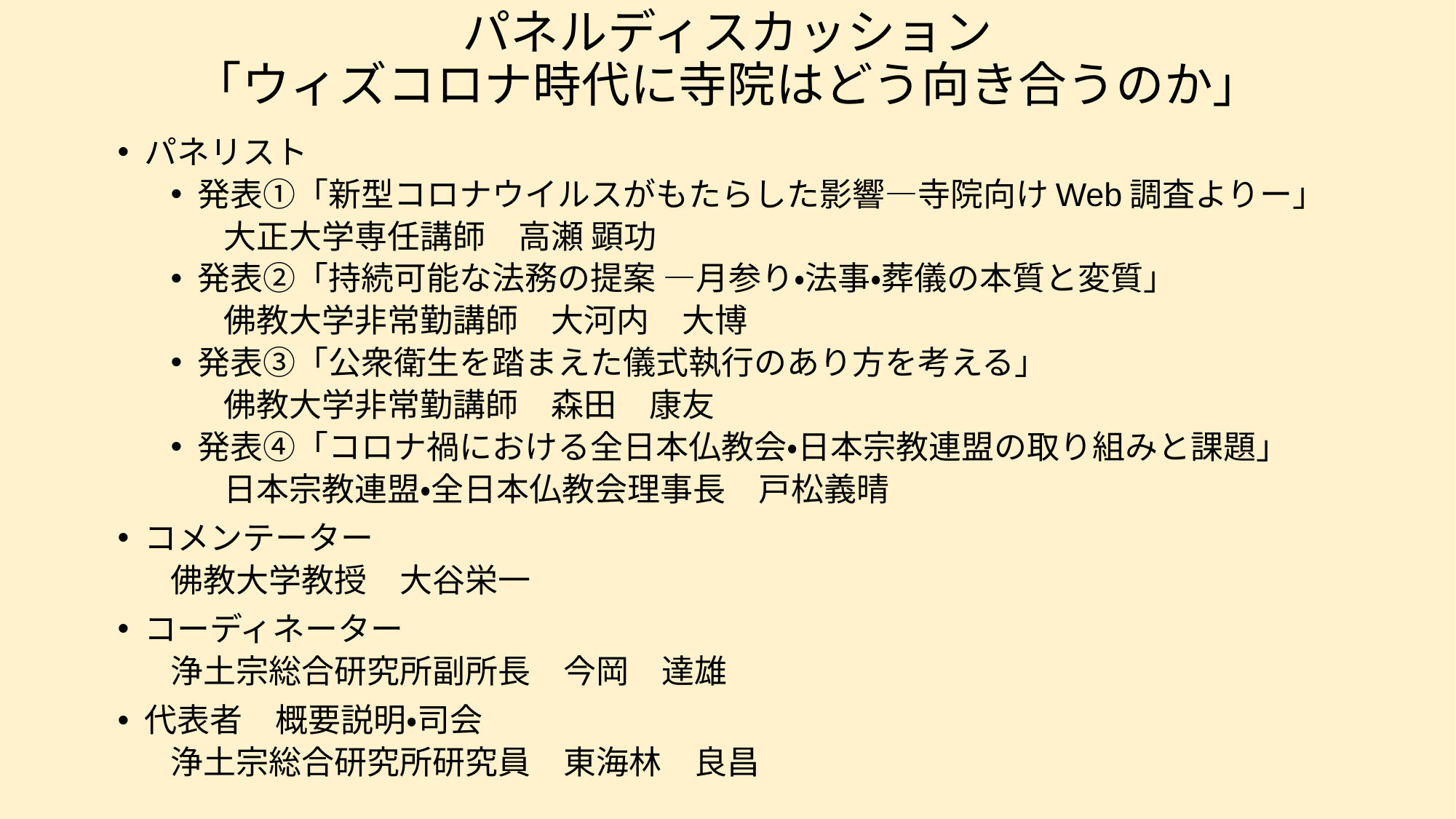

# パネルディスカッション 「ウィズコロナ時代に寺院はどう向き合うのか」
パネリスト
発表①「新型コロナウイルスがもたらした影響―寺院向けWeb調査よりー」
大正大学専任講師　高瀬 顕功
発表②「持続可能な法務の提案 ―月参り・法事・葬儀の本質と変質」
佛教大学非常勤講師　大河内　大博
発表③「公衆衛生を踏まえた儀式執行のあり方を考える」
佛教大学非常勤講師　森田　康友
発表④「コロナ禍における全日本仏教会・日本宗教連盟の取り組みと課題」
日本宗教連盟・全日本仏教会理事長　戸松義晴
コメンテーター
佛教大学教授　大谷栄一
コーディネーター
浄土宗総合研究所副所長　今岡　達雄
代表者　概要説明・司会
浄土宗総合研究所研究員　東海林　良昌